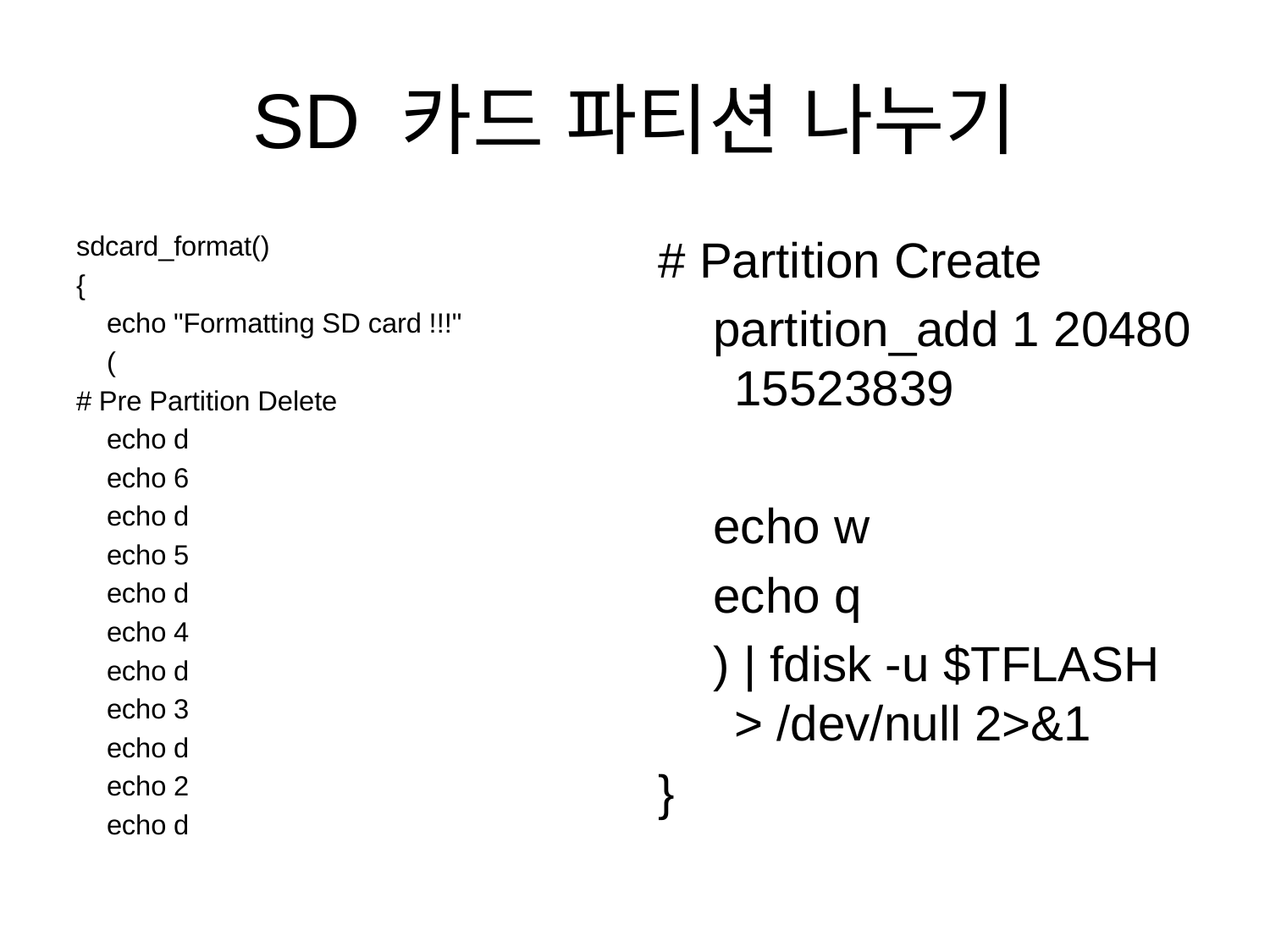

# SD 카드 파티션 나누기
sdcard_format()
{
    echo "Formatting SD card !!!"
    (
# Pre Partition Delete
    echo d
    echo 6
    echo d
    echo 5
    echo d
    echo 4
    echo d
    echo 3
    echo d
    echo 2
    echo d

# Partition Create
    partition_add 1 20480 15523839

    echo w
    echo q
    ) | fdisk -u $TFLASH  > /dev/null 2>&1
}